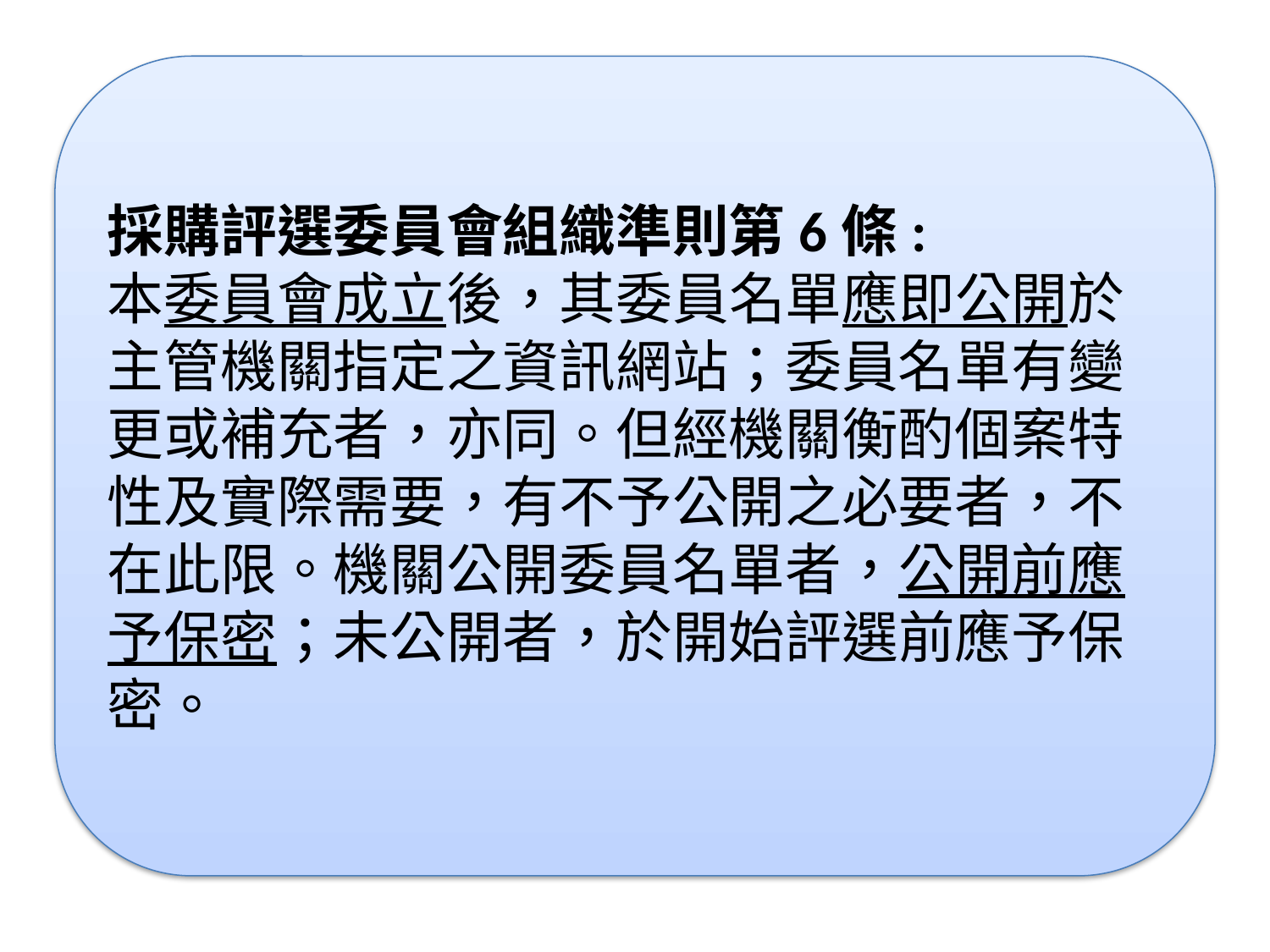

採購評選委員會組織準則第6條:
本委員會成立後，其委員名單應即公開於主管機關指定之資訊網站；委員名單有變更或補充者，亦同。但經機關衡酌個案特性及實際需要，有不予公開之必要者，不在此限。機關公開委員名單者，公開前應予保密；未公開者，於開始評選前應予保密。